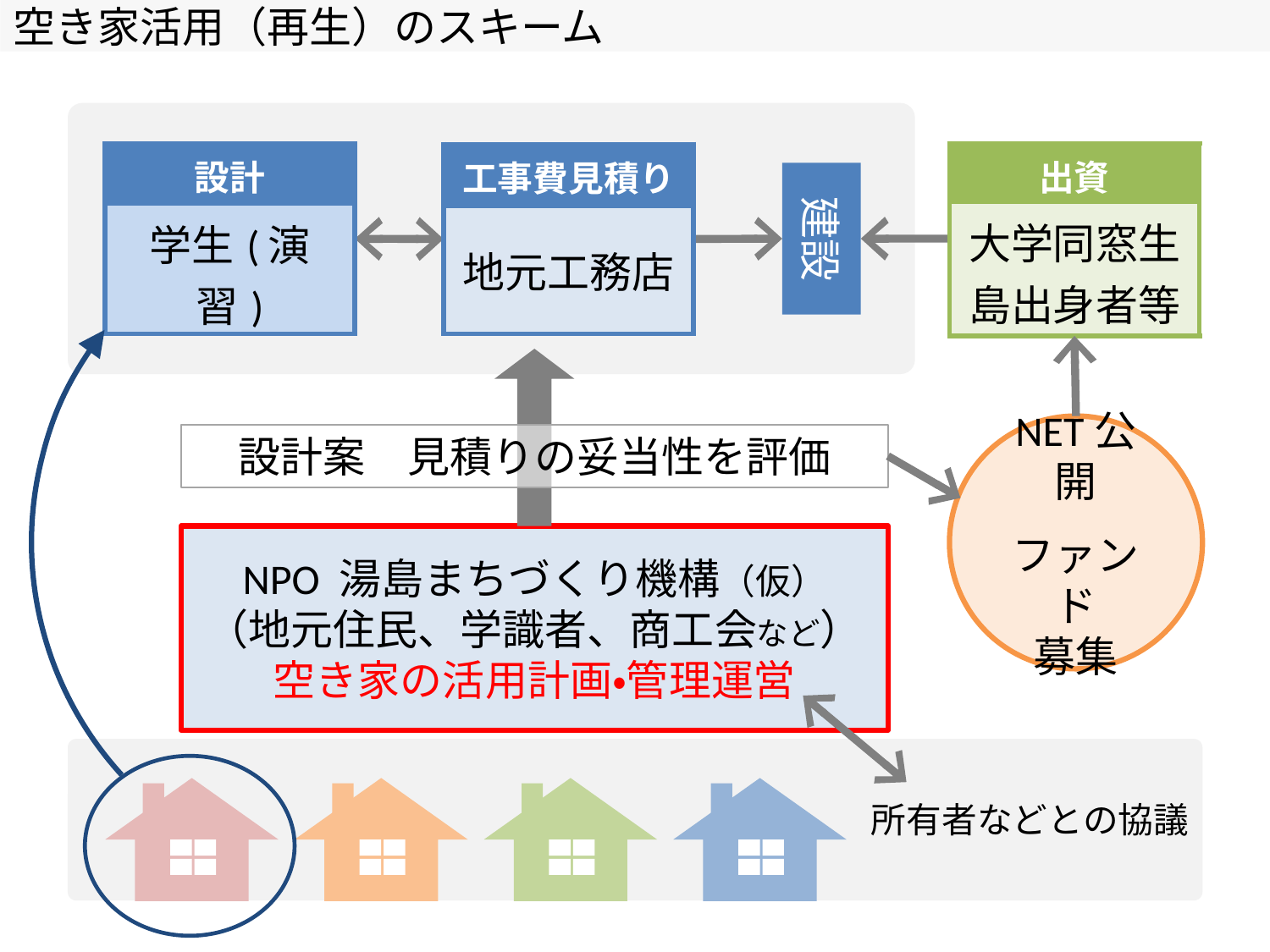

空き家活用（再生）のスキーム

| 出資 |
| --- |
| 大学同窓生島出身者等 |
| 設計 |
| --- |
| 学生(演習) |
| 工事費見積り |
| --- |
| 地元工務店 |
建設

NET公開

ファンド
募集
設計案　見積りの妥当性を評価
NPO 湯島まちづくり機構（仮）
（地元住民、学識者、商工会など）
空き家の活用計画・管理運営

所有者などとの協議